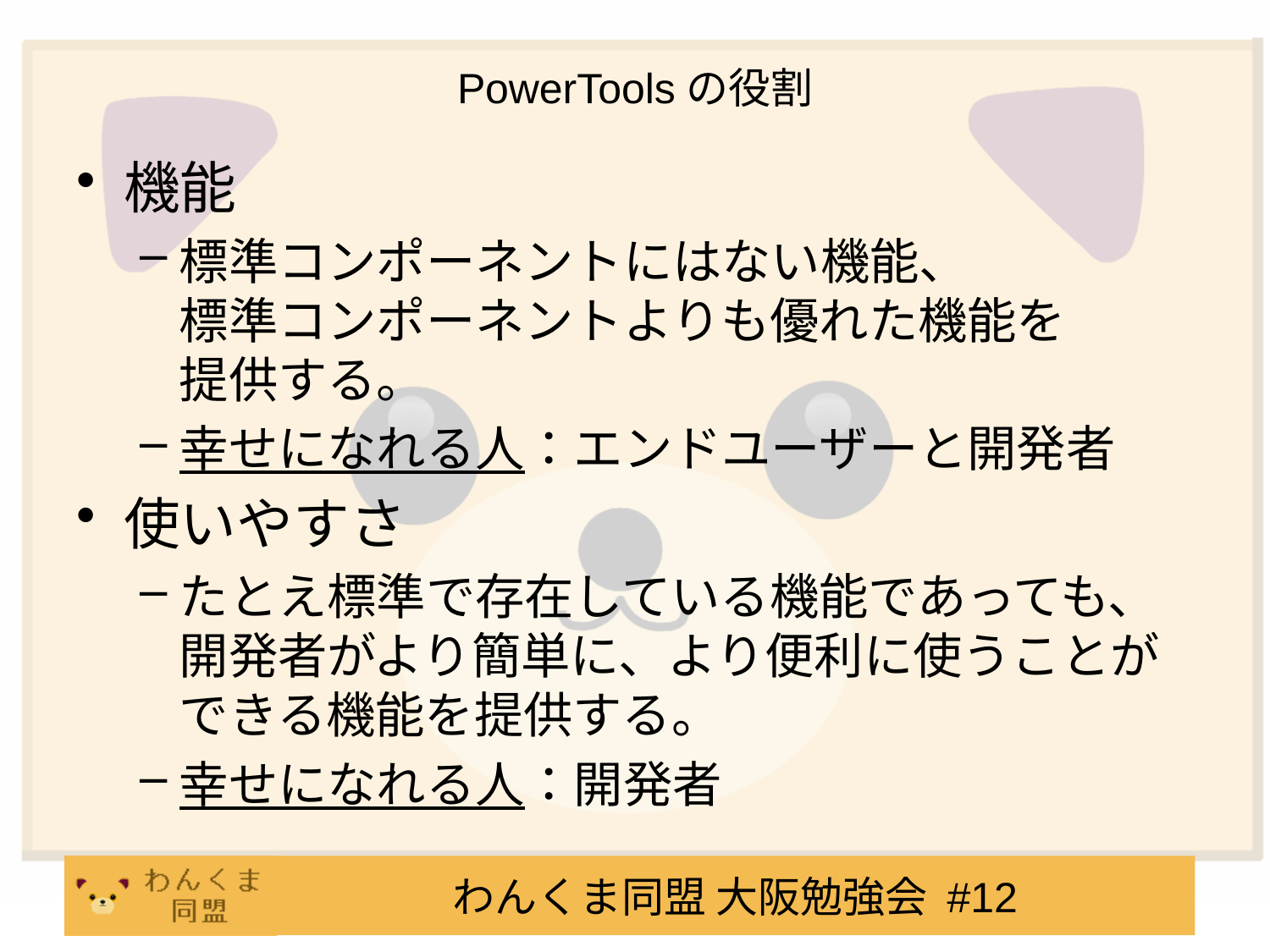

# PowerToolsの役割
機能
標準コンポーネントにはない機能、
標準コンポーネントよりも優れた機能を
提供する。
幸せになれる人：エンドユーザーと開発者
使いやすさ
たとえ標準で存在している機能であっても、開発者がより簡単に、より便利に使うことができる機能を提供する。
幸せになれる人：開発者